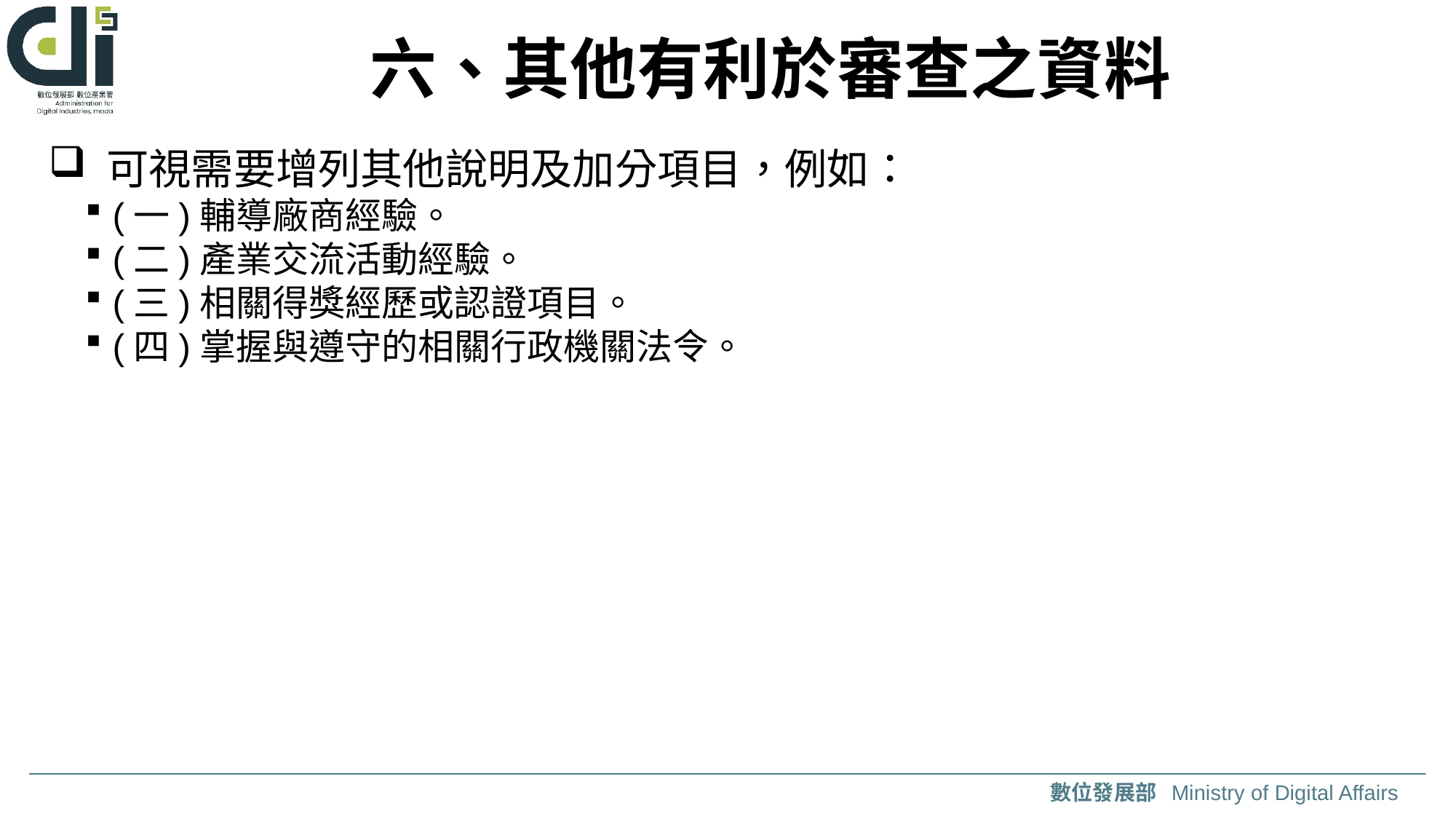

# 六、其他有利於審查之資料
 可視需要增列其他說明及加分項目，例如：
(一)輔導廠商經驗。
(二)產業交流活動經驗。
(三)相關得獎經歷或認證項目。
(四)掌握與遵守的相關行政機關法令。